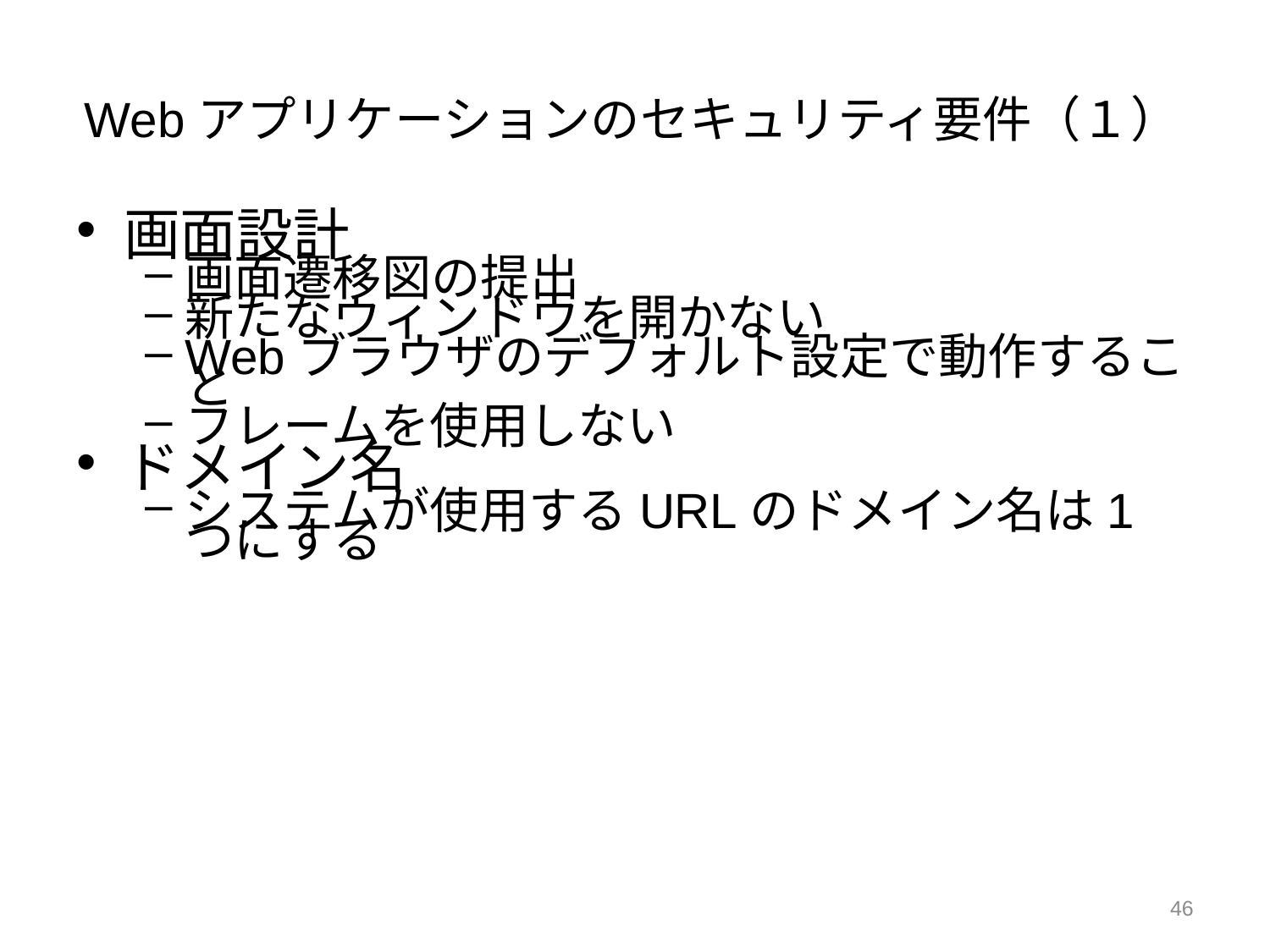

# Webアプリケーションのセキュリティ要件（１）
画面設計
画面遷移図の提出
新たなウィンドウを開かない
Webブラウザのデフォルト設定で動作すること
フレームを使用しない
ドメイン名
システムが使用するURLのドメイン名は1つにする
46